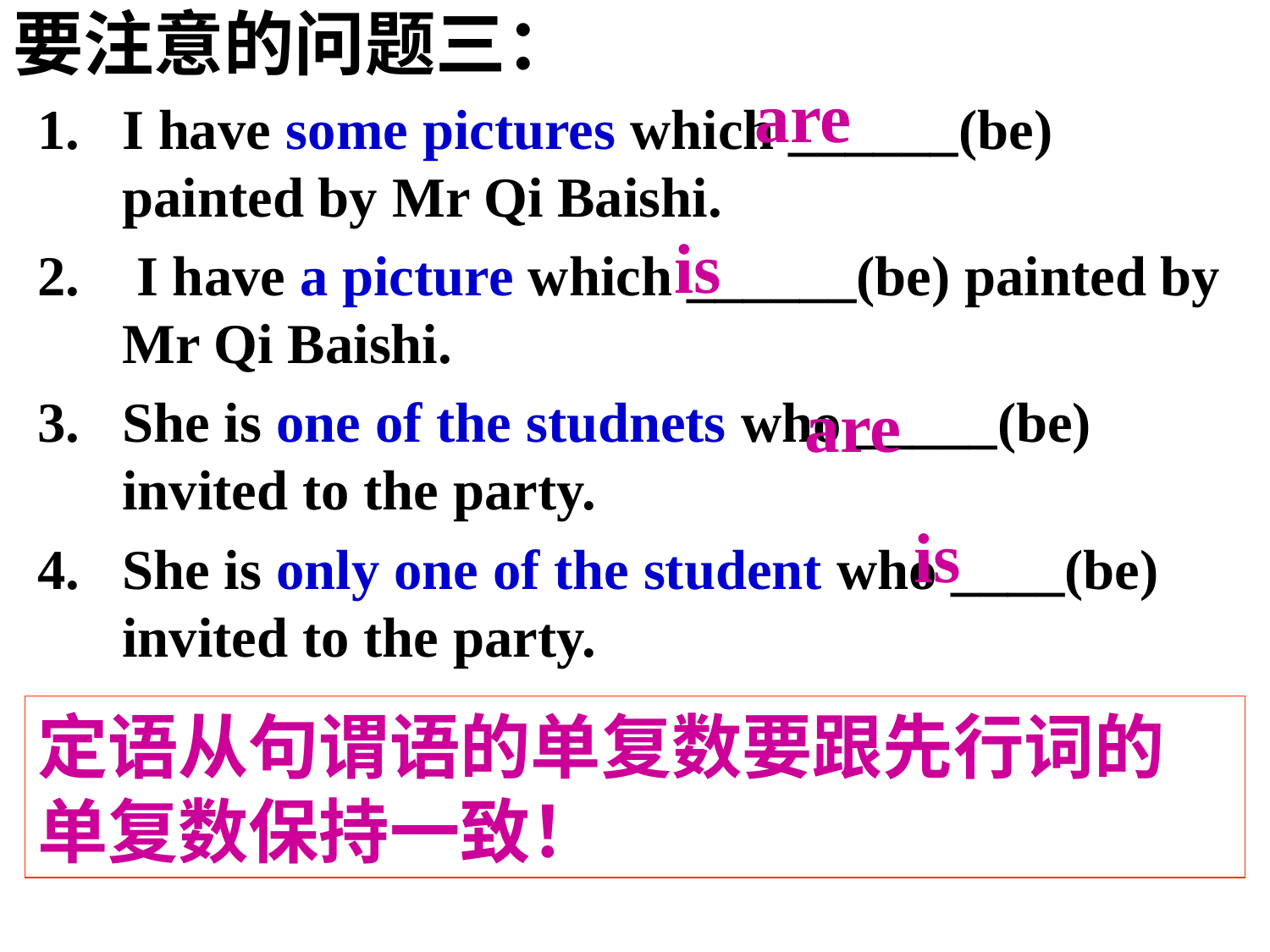

# 要注意的问题三：
are
I have some pictures which ______(be) painted by Mr Qi Baishi.
 I have a picture which ______(be) painted by Mr Qi Baishi.
She is one of the studnets who _____(be) invited to the party.
She is only one of the student who ____(be) invited to the party.
is
are
is
定语从句谓语的单复数要跟先行词的单复数保持一致！